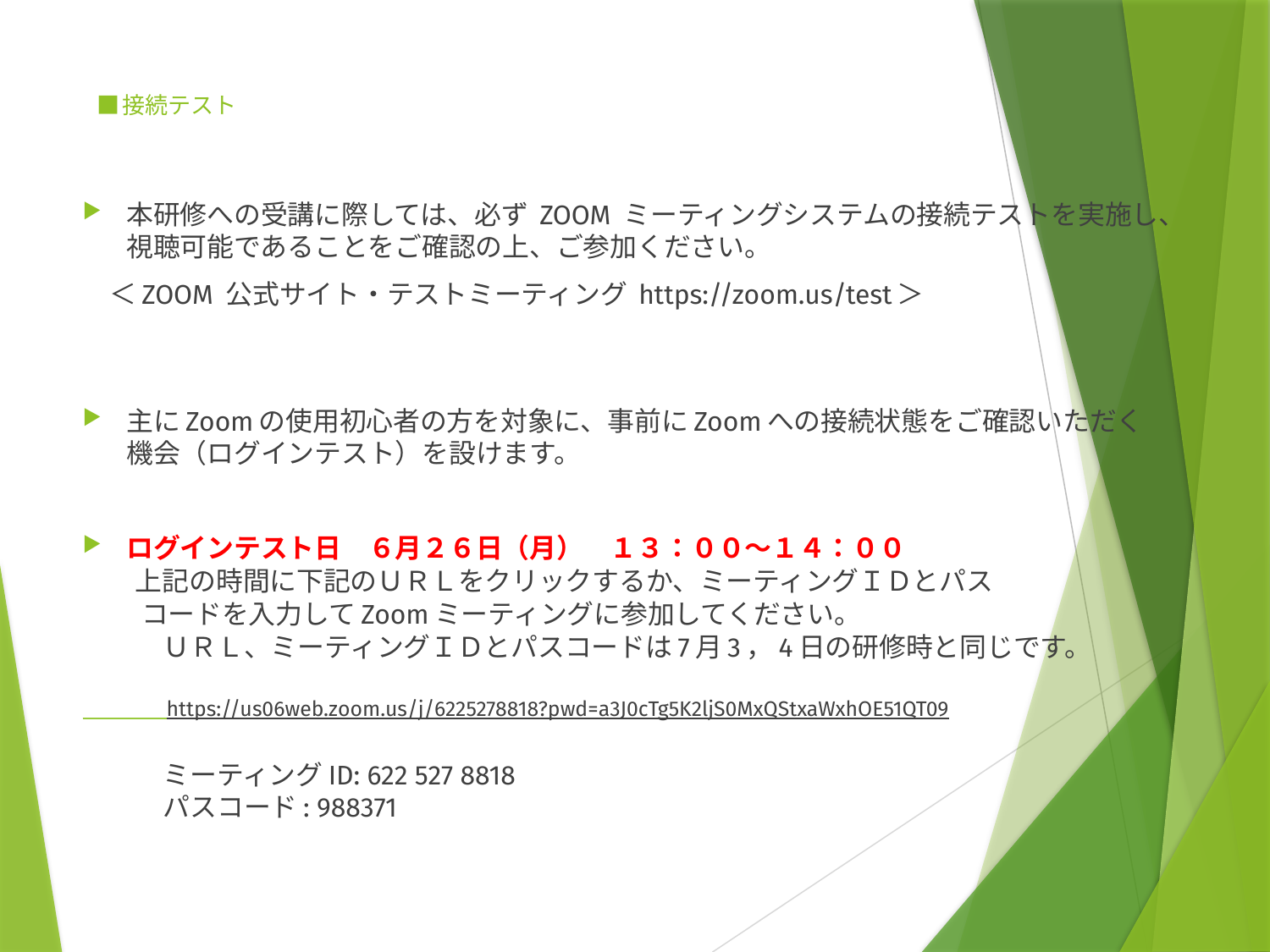

# ■接続テスト
本研修への受講に際しては、必ず ZOOM ミーティングシステムの接続テストを実施し、視聴可能であることをご確認の上、ご参加ください。
　＜ZOOM 公式サイト・テストミーティング https://zoom.us/test＞

主にZoomの使用初心者の方を対象に、事前にZoomへの接続状態をご確認いただく機会（ログインテスト）を設けます。

ログインテスト日　６月２６日（月）　１３：００～１４：００
        上記の時間に下記のＵＲＬをクリックするか、ミーティングＩＤとパス
         コードを入力してZoomミーティングに参加してください。
　　　ＵＲＬ、ミーティングＩＤとパスコードは7月3，4日の研修時と同じです。
　　　　https://us06web.zoom.us/j/6225278818?pwd=a3J0cTg5K2ljS0MxQStxaWxhOE51QT09
　　　ミーティングID: 622 527 8818
　　　パスコード: 988371